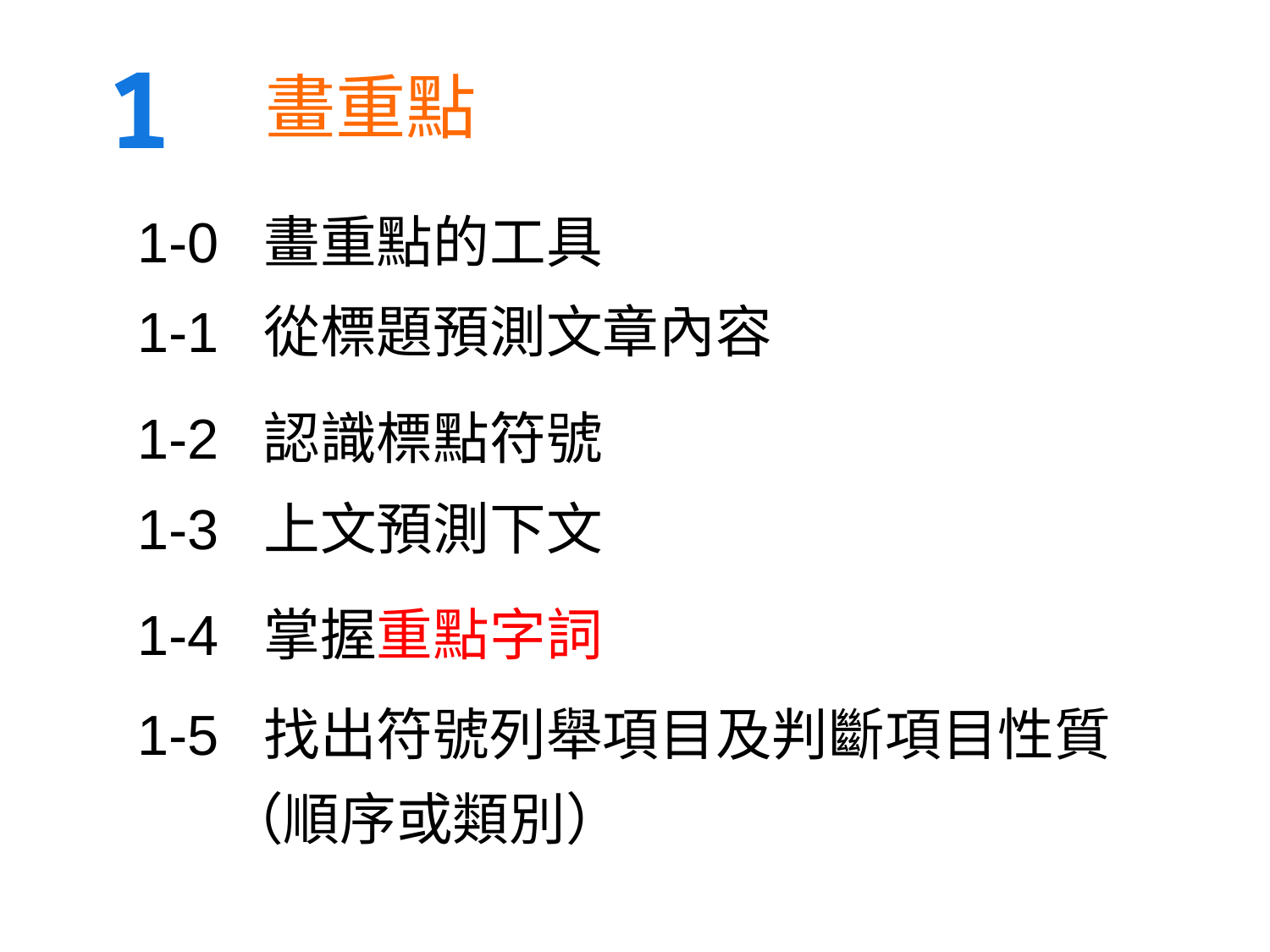

1
   畫重點
1-0  畫重點的工具
1-1  從標題預測文章內容
1-2  認識標點符號
1-3  上文預測下文
1-4  掌握重點字詞
1-5  找出符號列舉項目及判斷項目性質
      （順序或類別）